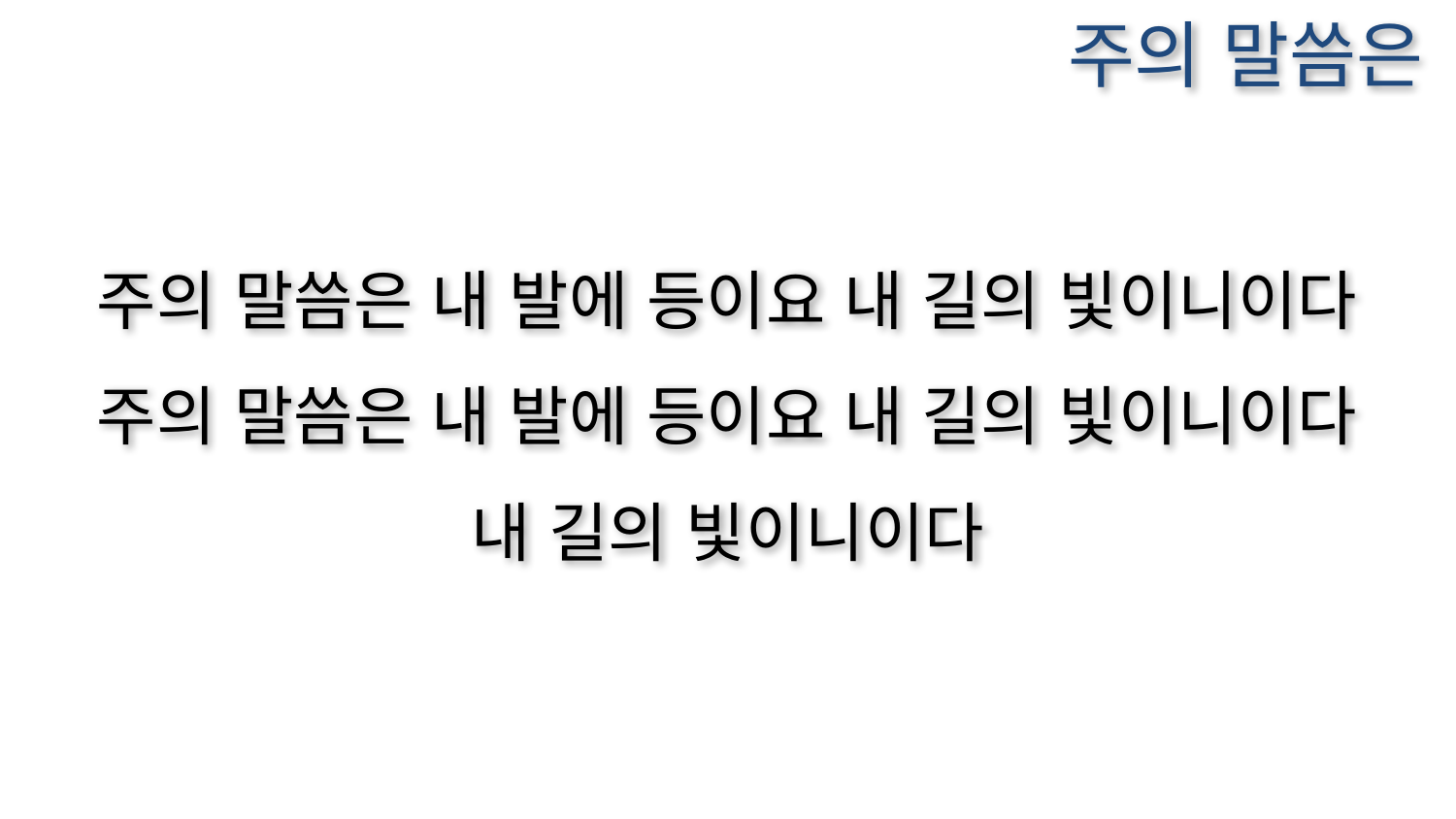

주의 말씀은
주의 말씀은 내 발에 등이요 내 길의 빛이니이다
주의 말씀은 내 발에 등이요 내 길의 빛이니이다
내 길의 빛이니이다